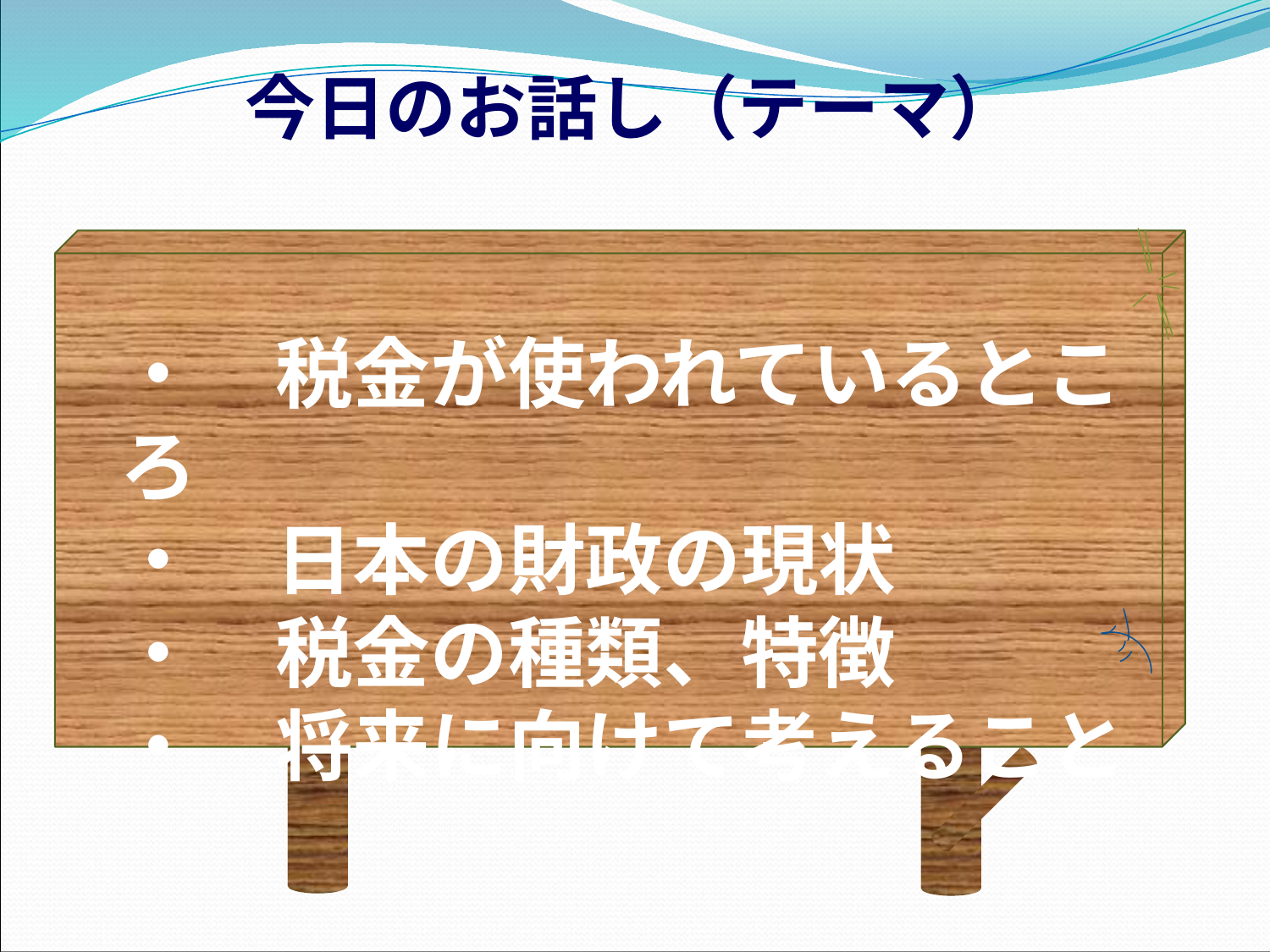

今日のお話し（テーマ）

・　税金が使われているところ
・　日本の財政の現状
・　税金の種類、特徴
・　将来に向けて考えること